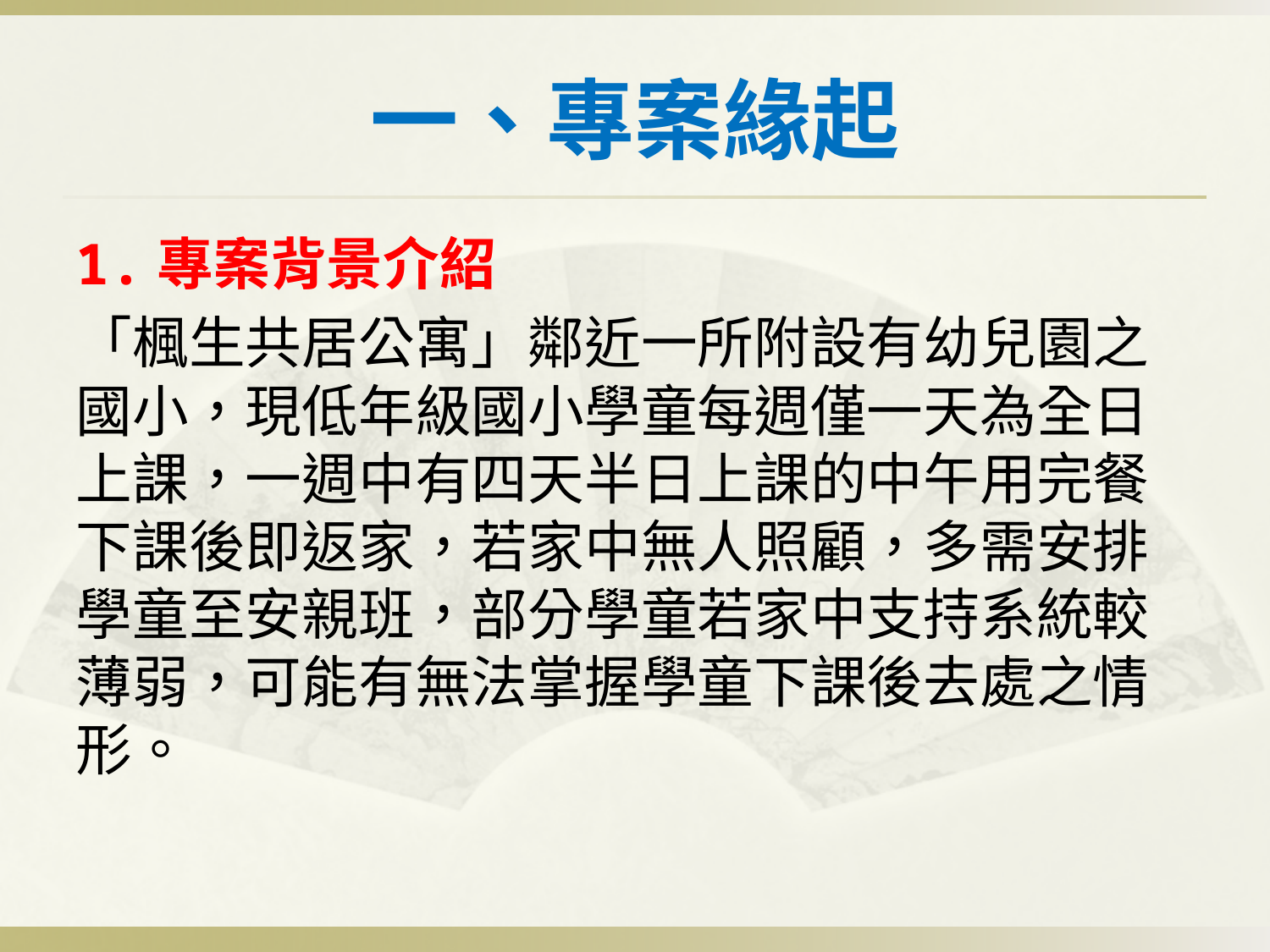

# 一、專案緣起
1.專案背景介紹
「楓生共居公寓」鄰近一所附設有幼兒園之國小，現低年級國小學童每週僅一天為全日上課，一週中有四天半日上課的中午用完餐下課後即返家，若家中無人照顧，多需安排學童至安親班，部分學童若家中支持系統較薄弱，可能有無法掌握學童下課後去處之情形。